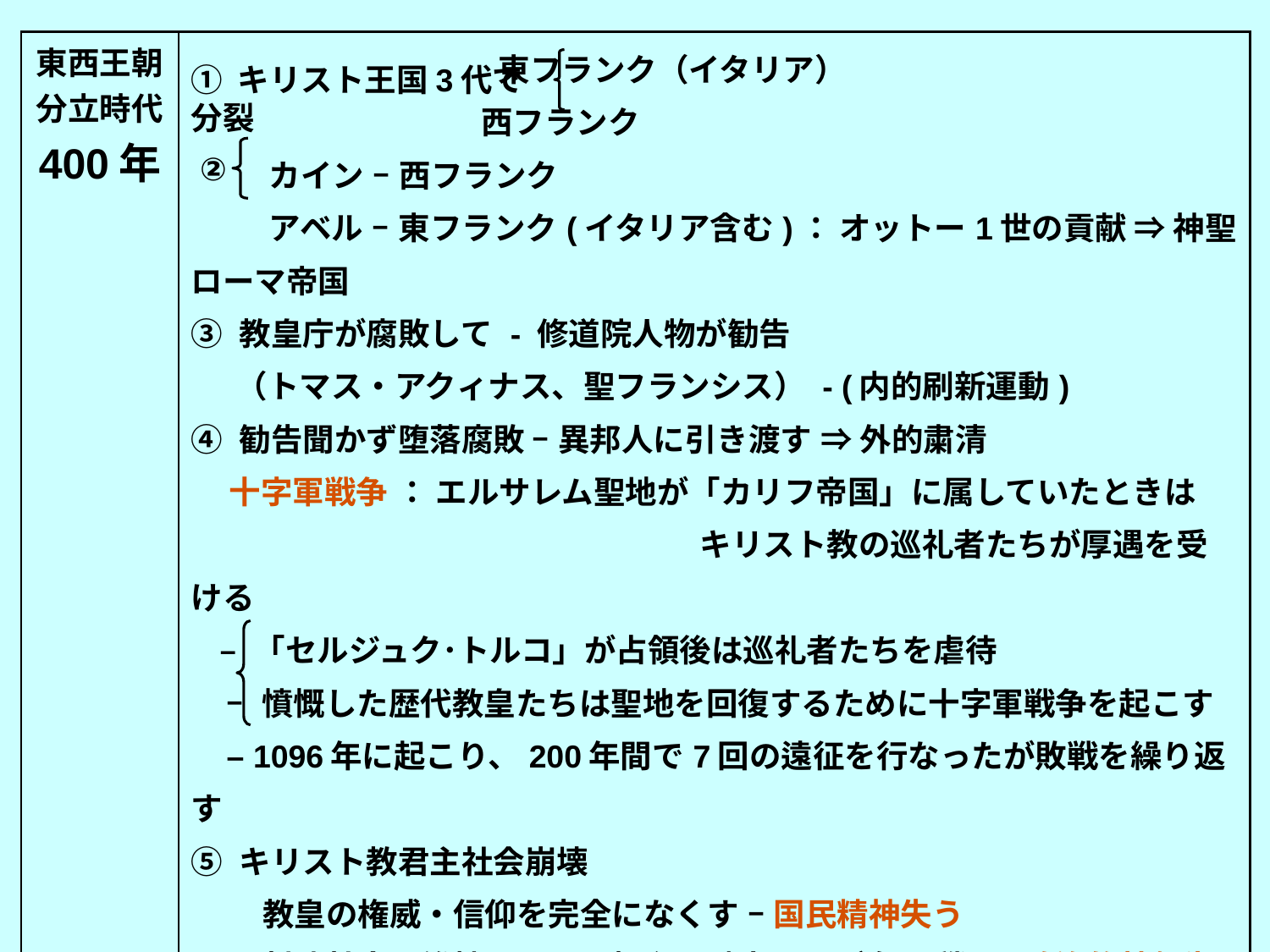

| 東西王朝 分立時代 400年 | 東フランク（イタリア） 西フランク 　　 カイン – 西フランク 　　 アベル – 東フランク(イタリア含む)： オットー1世の貢献 ⇒ 神聖ローマ帝国 ③ 教皇庁が腐敗して - 修道院人物が勧告 （トマス・アクィナス、聖フランシス） - (内的刷新運動) ④ 勧告聞かず堕落腐敗 – 異邦人に引き渡す ⇒ 外的粛清 十字軍戦争 ： エルサレム聖地が「カリフ帝国」に属していたときは 　　　　　　　　　 キリスト教の巡礼者たちが厚遇を受ける – 「セルジュク･トルコ」が占領後は巡礼者たちを虐待 – 憤慨した歴代教皇たちは聖地を回復するために十字軍戦争を起こす – 1096年に起こり、200年間で7回の遠征を行なったが敗戦を繰り返す ⑤ キリスト教君主社会崩壊 教皇の権威・信仰を完全になくす – 国民精神失う 封建社会を維持していた領主と騎士たちが多く 戦死– 政治的基盤失う 度重なる敗戦 – 莫大な戦費を消耗 – 経済的困窮に陥る |
| --- | --- |

① キリスト王国3代で分裂

②